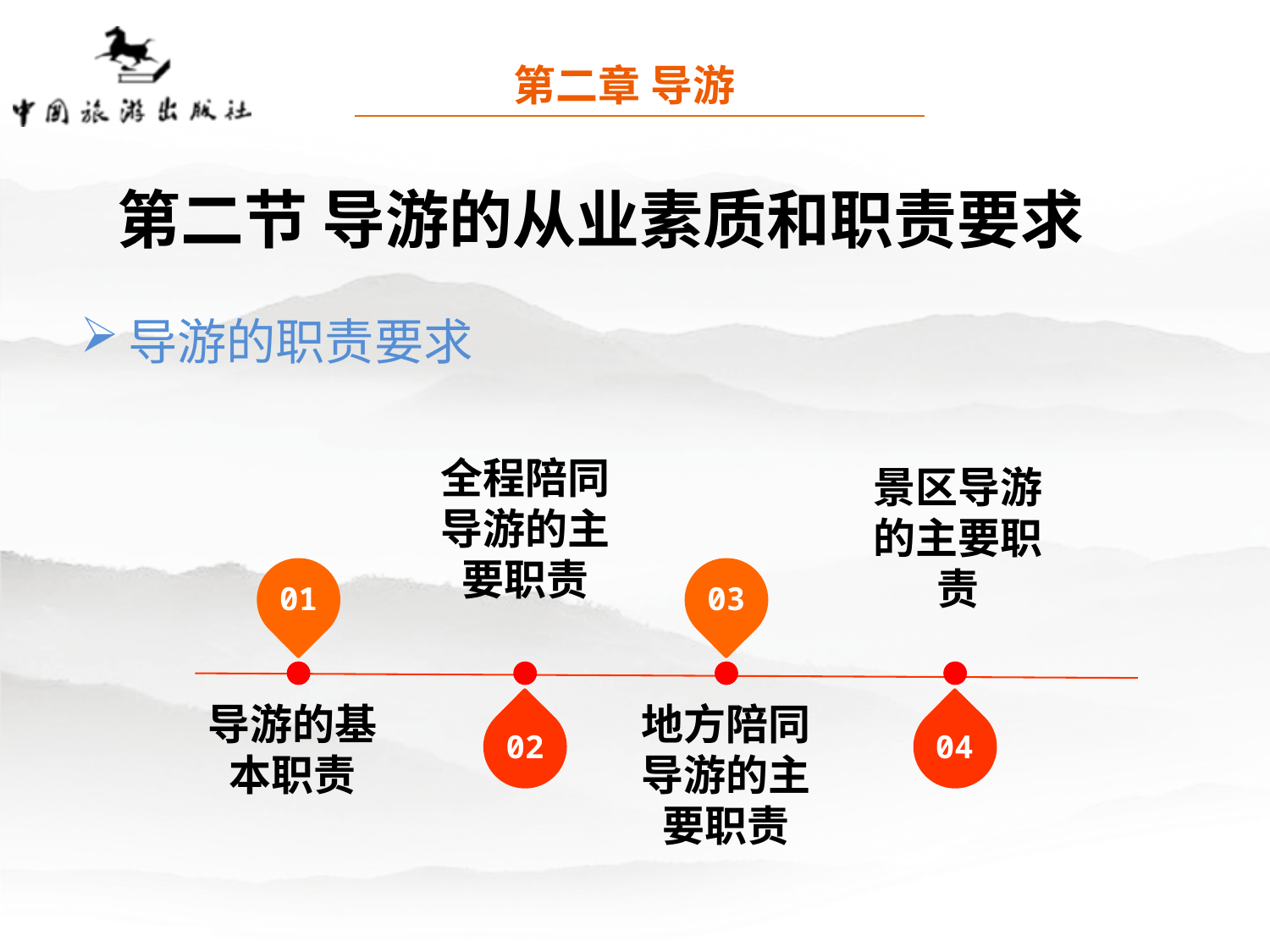

第二章 导游
第二节 导游的从业素质和职责要求
导游的职责要求
全程陪同导游的主要职责
景区导游的主要职责

01

03

02

04
导游的基本职责
地方陪同导游的主要职责